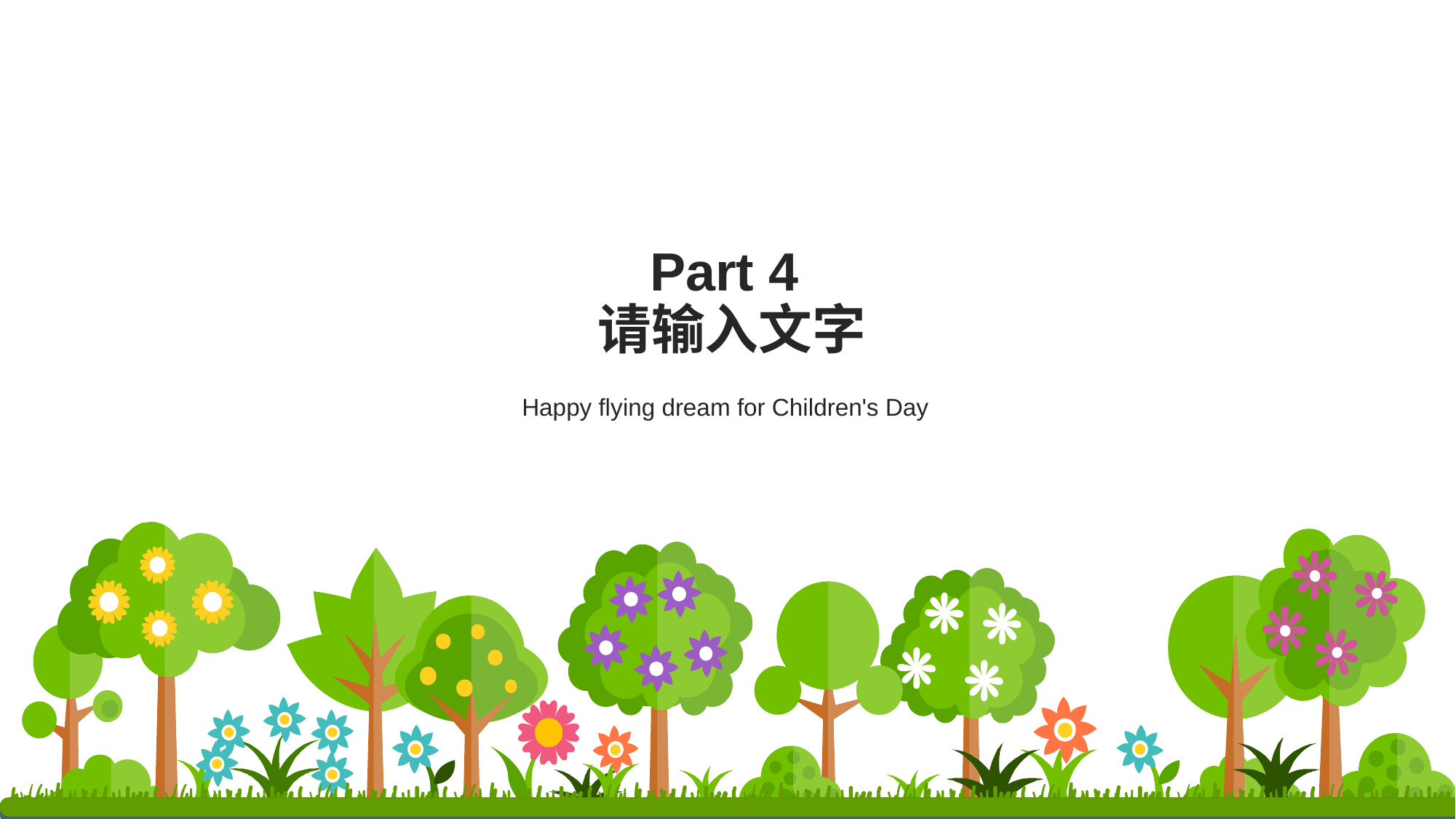

# Part 4 请输入文字

Happy flying dream for Children's Day